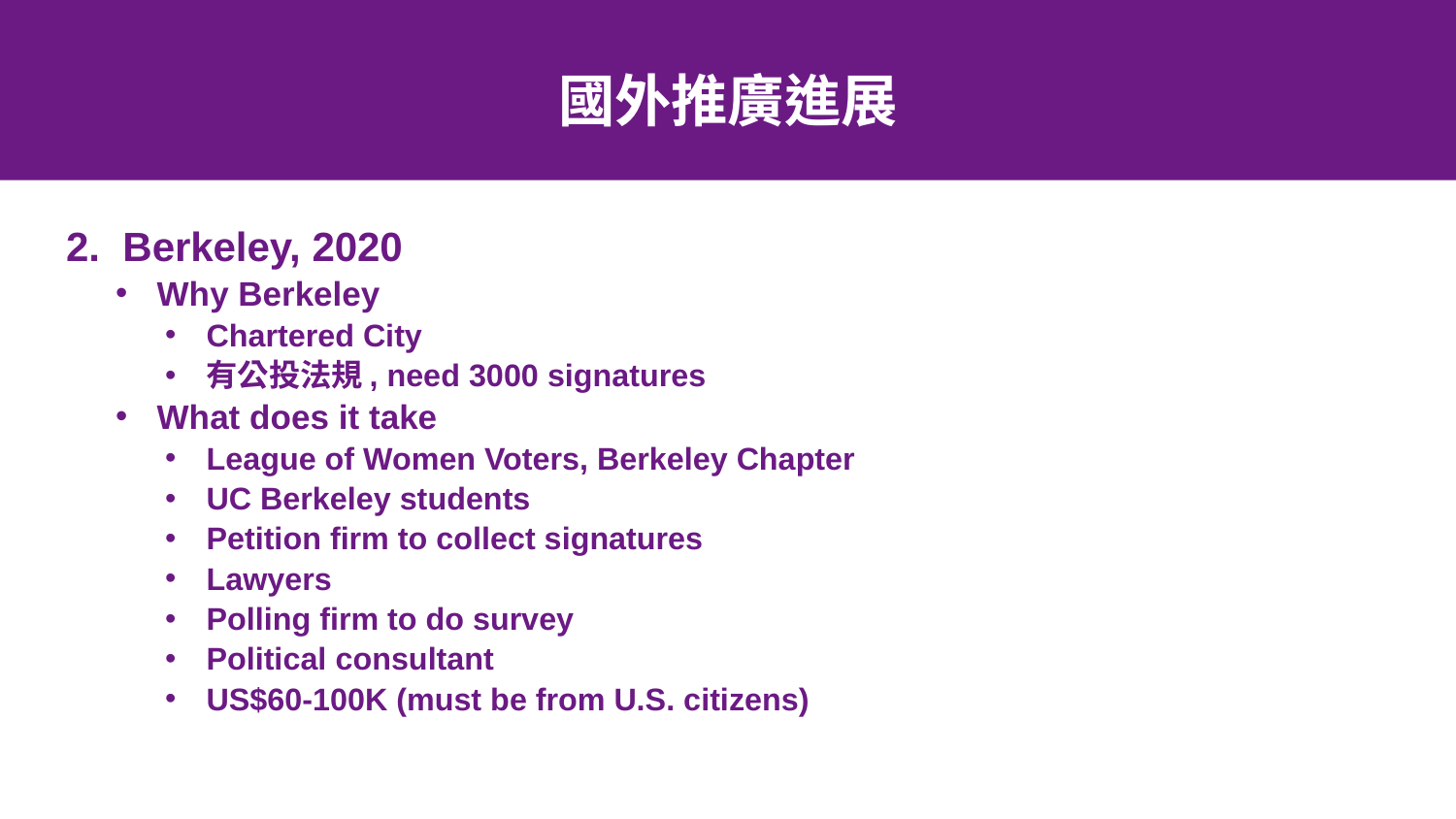

# 國外推廣進展
2.  Berkeley, 2020
Why Berkeley
Chartered City
有公投法規, need 3000 signatures
What does it take
League of Women Voters, Berkeley Chapter
UC Berkeley students
Petition firm to collect signatures
Lawyers
Polling firm to do survey
Political consultant
US$60-100K (must be from U.S. citizens)